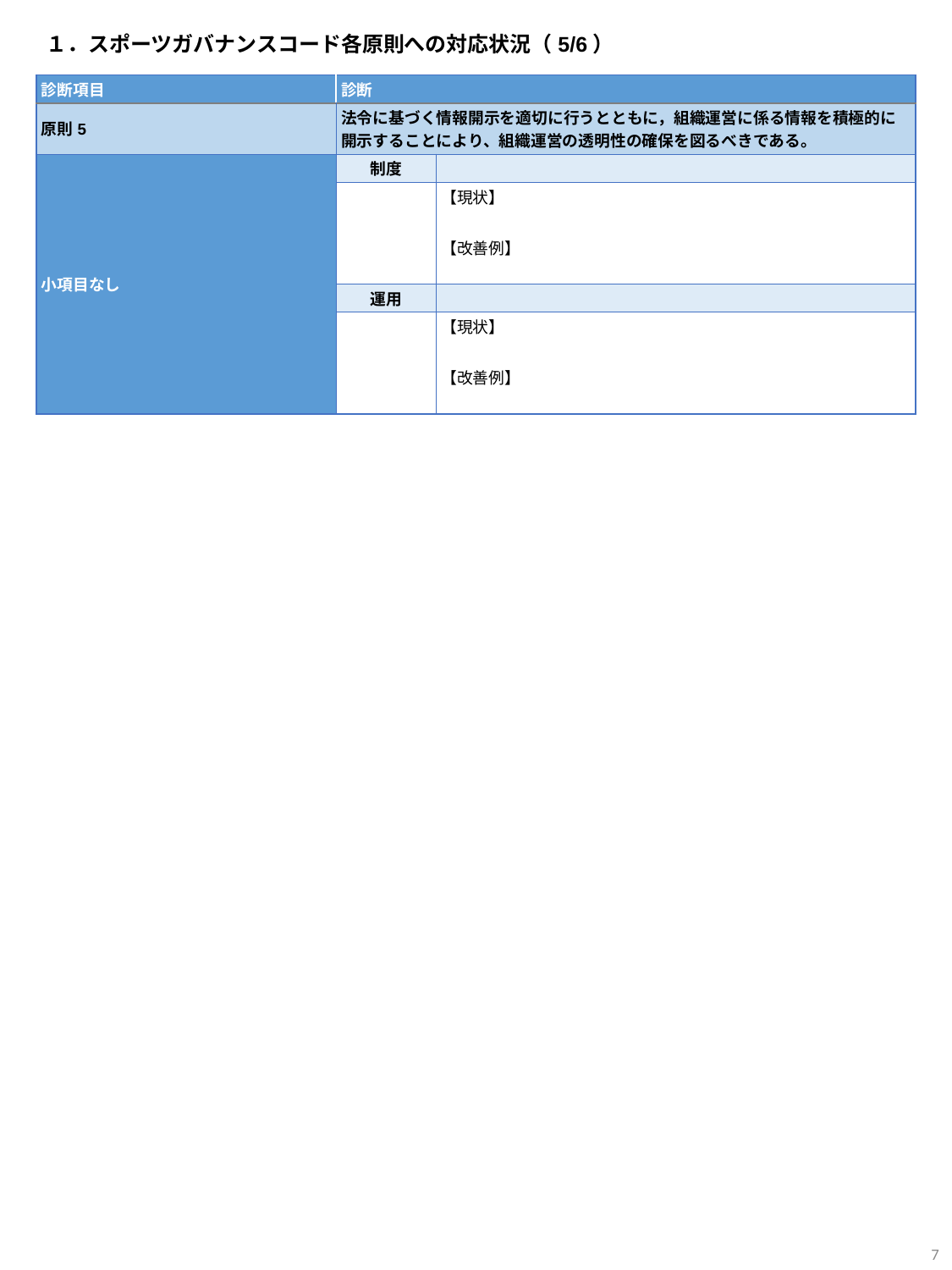

１．スポーツガバナンスコード各原則への対応状況（5/6）
| 診断項目 | 診断 |  |
| --- | --- | --- |
| 原則5 | 法令に基づく情報開示を適切に行うとともに，組織運営に係る情報を積極的に開示することにより、組織運営の透明性の確保を図るべきである。 |  |
| 小項目なし | 制度 |  |
|  |  | 【現状】 |
|  |  |  |
|  |  | 【改善例】 |
|  |  |  |
|  | 運用 |  |
|  |  | 【現状】 |
|  |  |  |
|  |  | 【改善例】 |
|  |  |  |
7